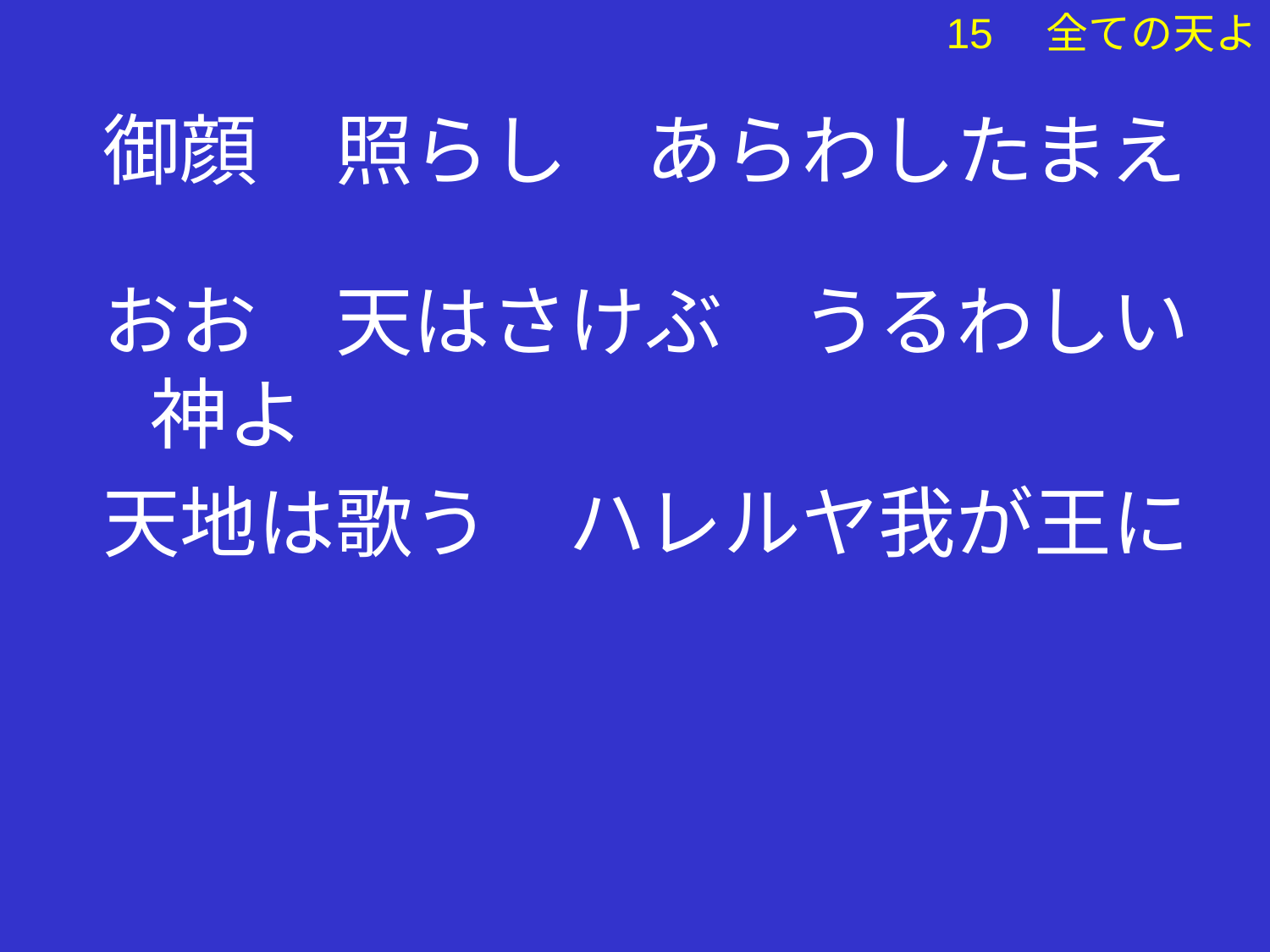

御顔　照らし　あらわしたまえ

おお　天はさけぶ　うるわしい神よ
天地は歌う　ハレルヤ我が王に
# 15　全ての天よ